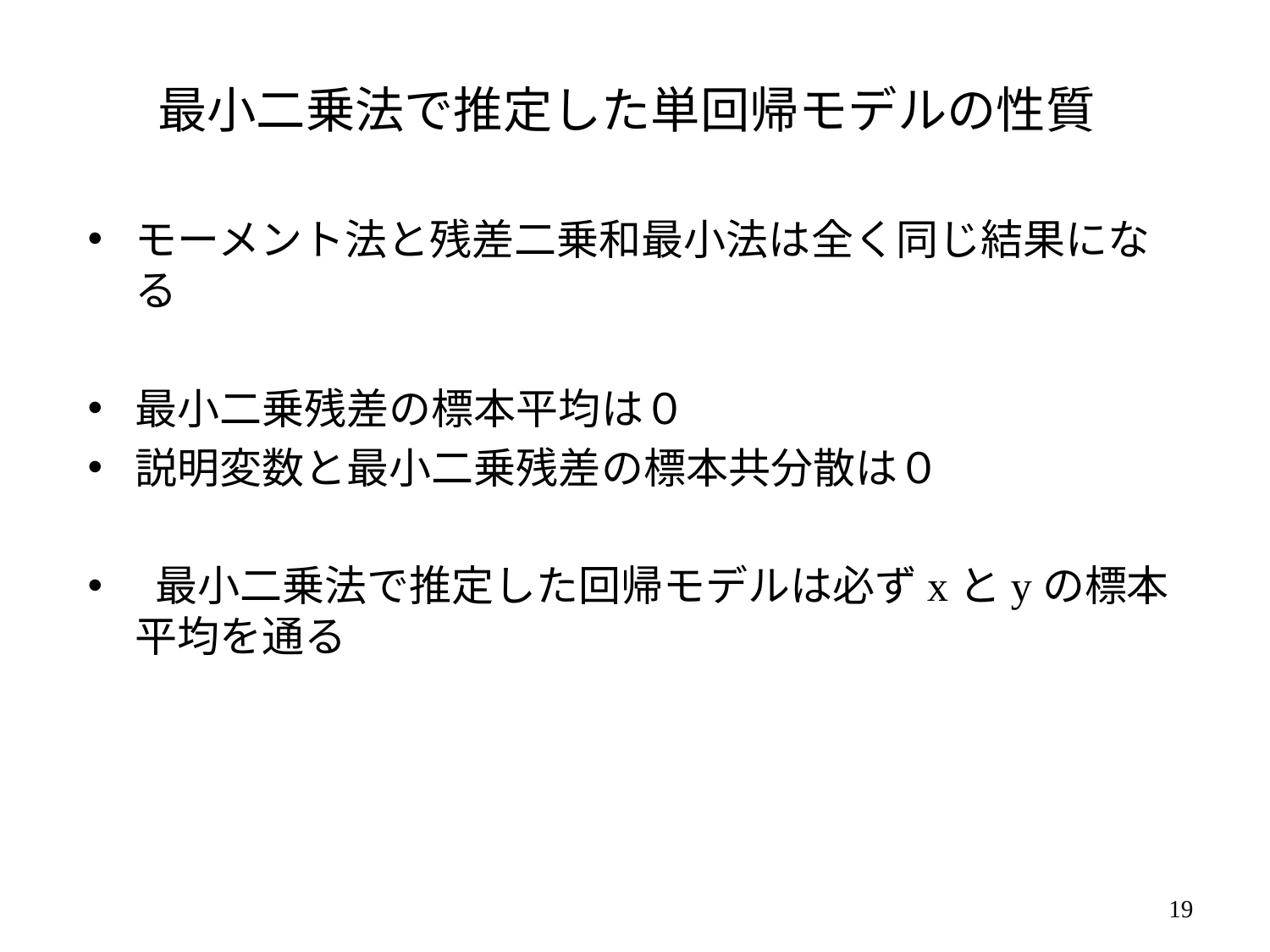

# 最小二乗法で推定した単回帰モデルの性質
モーメント法と残差二乗和最小法は全く同じ結果になる

最小二乗残差の標本平均は０
説明変数と最小二乗残差の標本共分散は０

 最小二乗法で推定した回帰モデルは必ずxとyの標本平均を通る
19